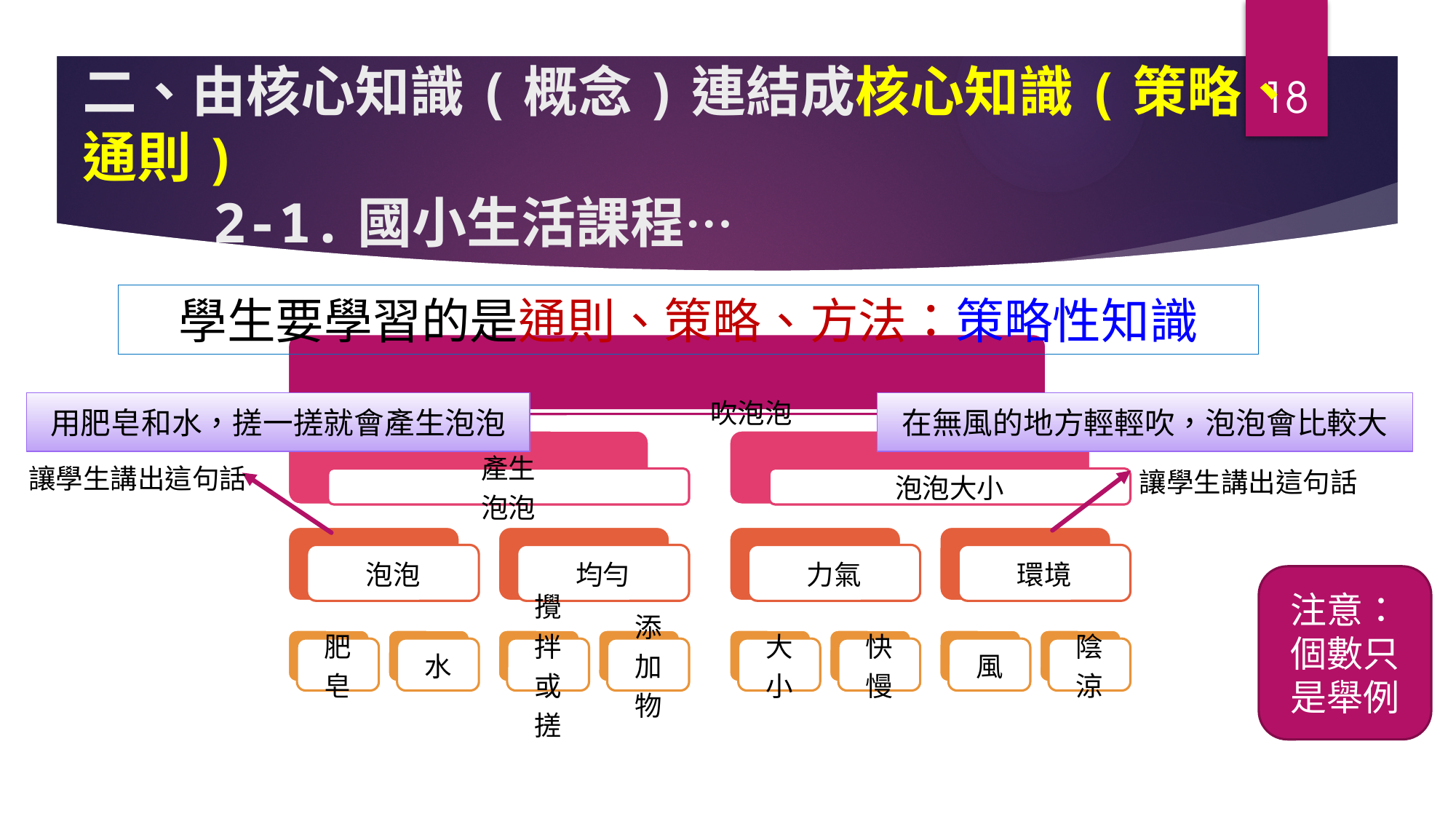

18
# 二、由核心知識(概念)連結成核心知識(策略、通則) 2-1.國小生活課程…
學生要學習的是通則、策略、方法：策略性知識
泡泡
均勻
水
肥皂
添加物
攪拌
或搓
吹泡泡
產生
泡泡
泡泡大小
環境
力氣
快慢
大小
陰涼
風
用肥皂和水，搓一搓就會產生泡泡
在無風的地方輕輕吹，泡泡會比較大
讓學生講出這句話
讓學生講出這句話
注意：
個數只是舉例